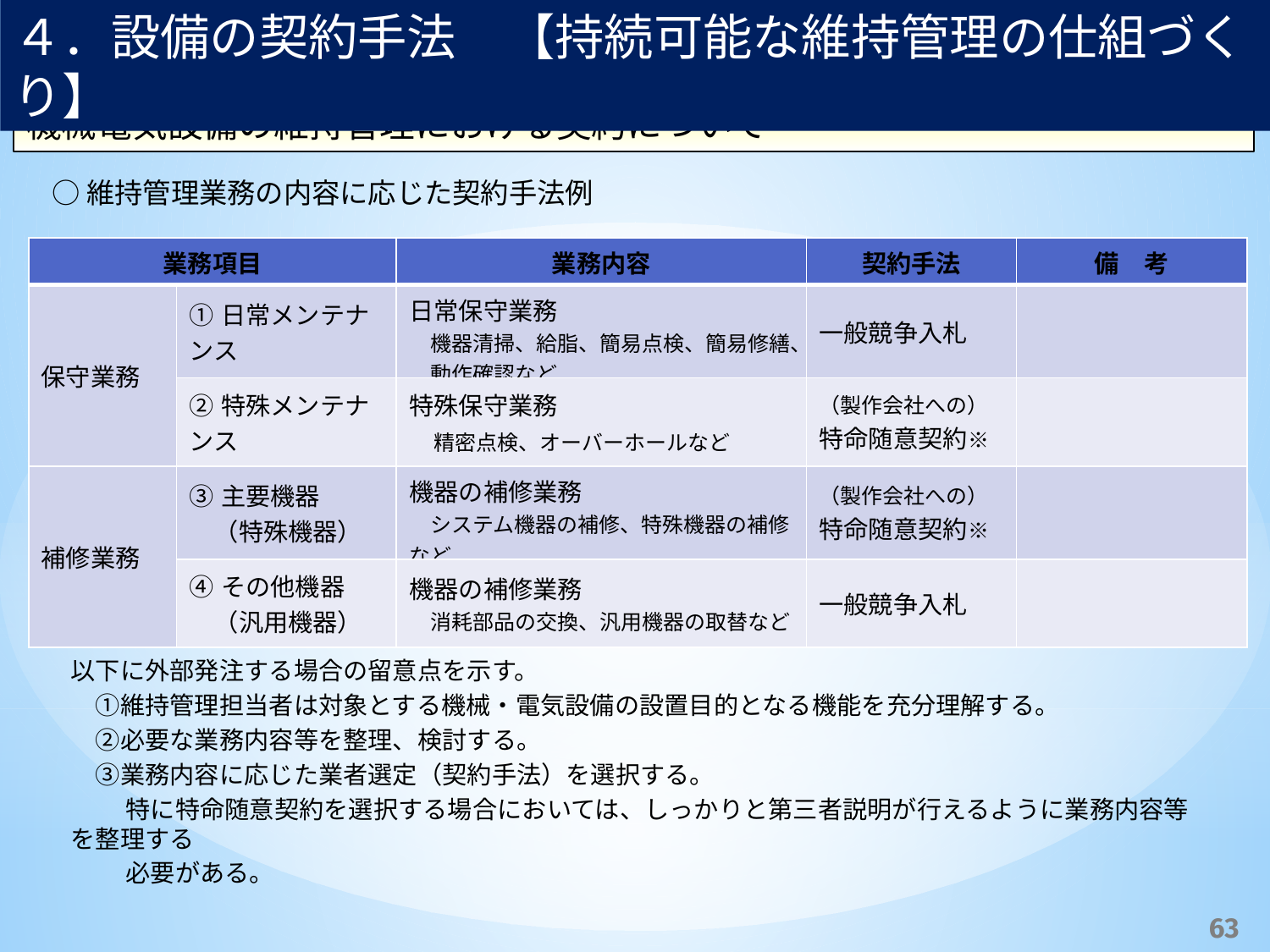

４．設備の契約手法　【持続可能な維持管理の仕組づくり】
機械電気設備の維持管理における契約について

○維持管理業務の内容に応じた契約手法例
| 業務項目 |  | 業務内容 | 契約手法 | 備　考 |
| --- | --- | --- | --- | --- |
| 保守業務 | ①日常メンテナンス | 日常保守業務 　機器清掃、給脂、簡易点検、簡易修繕、 　動作確認など | 一般競争入札 |  |
|  | ②特殊メンテナンス | 特殊保守業務 　精密点検、オーバーホールなど | （製作会社への） 特命随意契約※ |  |
| 補修業務 | ③主要機器 　（特殊機器） | 機器の補修業務 　システム機器の補修、特殊機器の補修など | （製作会社への） 特命随意契約※ |  |
|  | ④その他機器 　（汎用機器） | 機器の補修業務 　消耗部品の交換、汎用機器の取替など | 一般競争入札 |  |
以下に外部発注する場合の留意点を示す。
　①維持管理担当者は対象とする機械・電気設備の設置目的となる機能を充分理解する。
　②必要な業務内容等を整理、検討する。
　③業務内容に応じた業者選定（契約手法）を選択する。
　　 特に特命随意契約を選択する場合においては、しっかりと第三者説明が行えるように業務内容等を整理する
　　 必要がある。
63